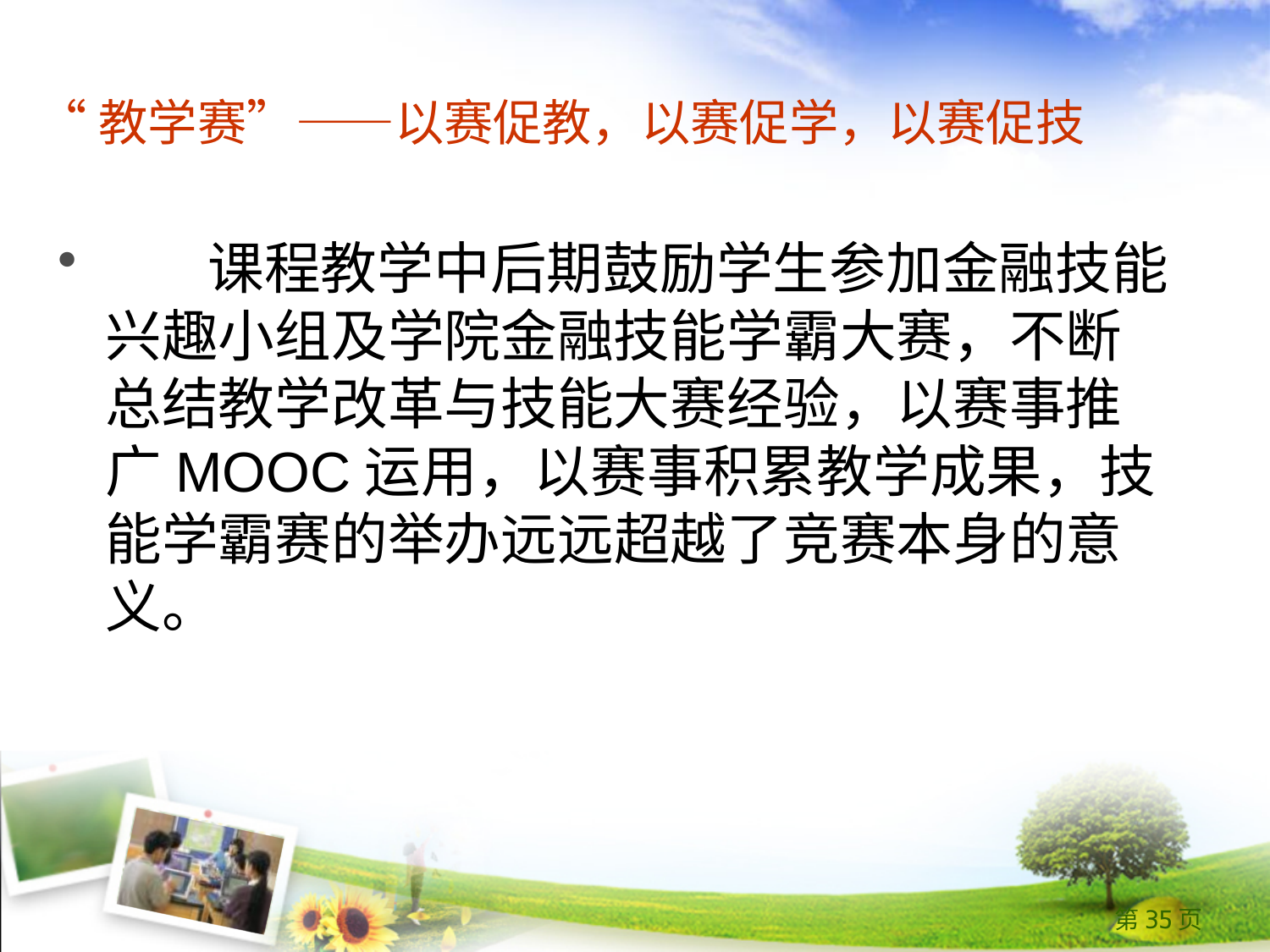

# “教学赛”——以赛促教，以赛促学，以赛促技
       课程教学中后期鼓励学生参加金融技能兴趣小组及学院金融技能学霸大赛，不断总结教学改革与技能大赛经验，以赛事推广MOOC运用，以赛事积累教学成果，技能学霸赛的举办远远超越了竞赛本身的意义。
第35页